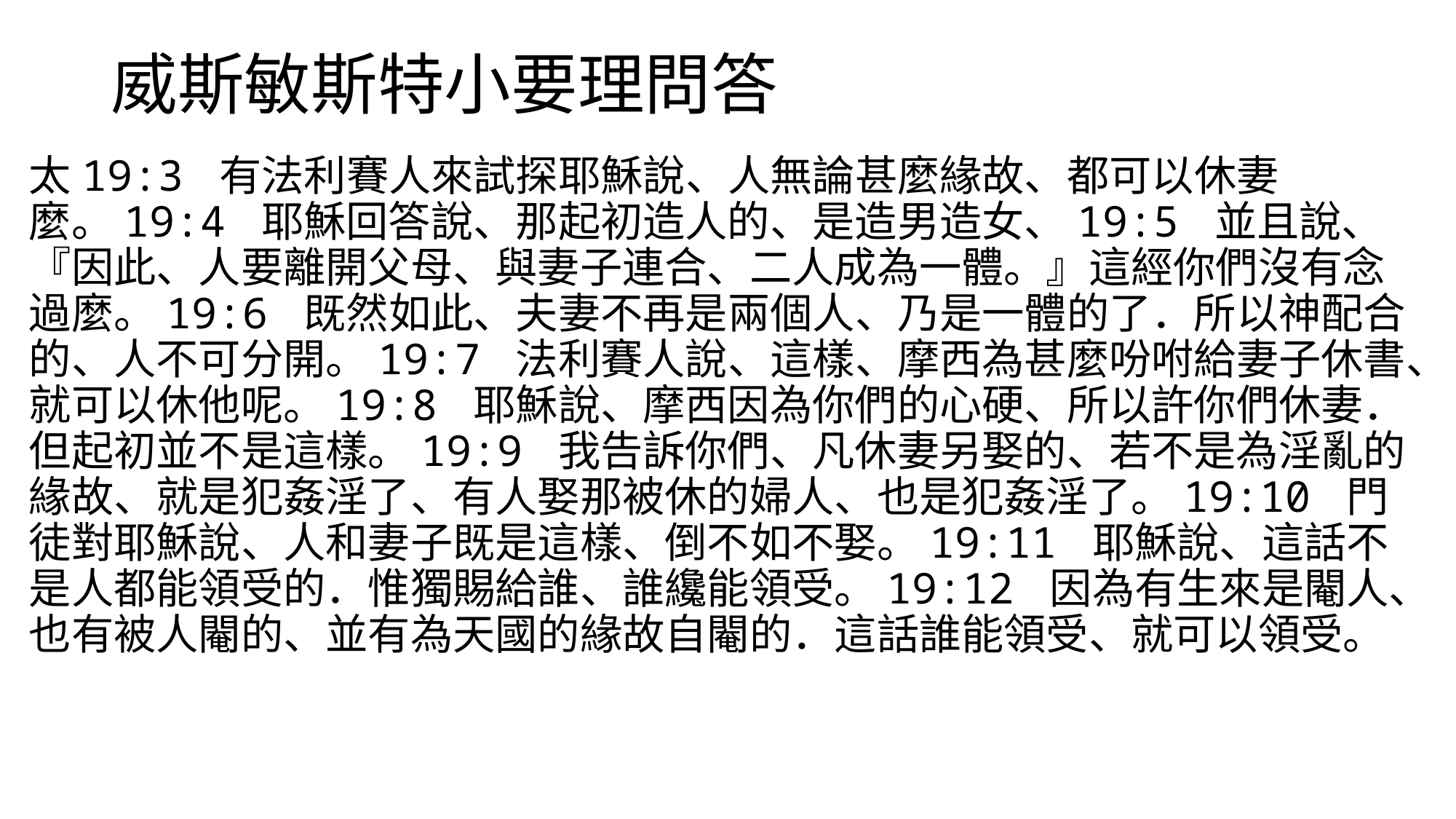

# 威斯敏斯特小要理問答
太19:3 有法利賽人來試探耶穌說、人無論甚麼緣故、都可以休妻麼。19:4 耶穌回答說、那起初造人的、是造男造女、19:5 並且說、『因此、人要離開父母、與妻子連合、二人成為一體。』這經你們沒有念過麼。19:6 既然如此、夫妻不再是兩個人、乃是一體的了．所以神配合的、人不可分開。19:7 法利賽人說、這樣、摩西為甚麼吩咐給妻子休書、就可以休他呢。19:8 耶穌說、摩西因為你們的心硬、所以許你們休妻．但起初並不是這樣。19:9 我告訴你們、凡休妻另娶的、若不是為淫亂的緣故、就是犯姦淫了、有人娶那被休的婦人、也是犯姦淫了。19:10 門徒對耶穌說、人和妻子既是這樣、倒不如不娶。19:11 耶穌說、這話不是人都能領受的．惟獨賜給誰、誰纔能領受。19:12 因為有生來是閹人、也有被人閹的、並有為天國的緣故自閹的．這話誰能領受、就可以領受。